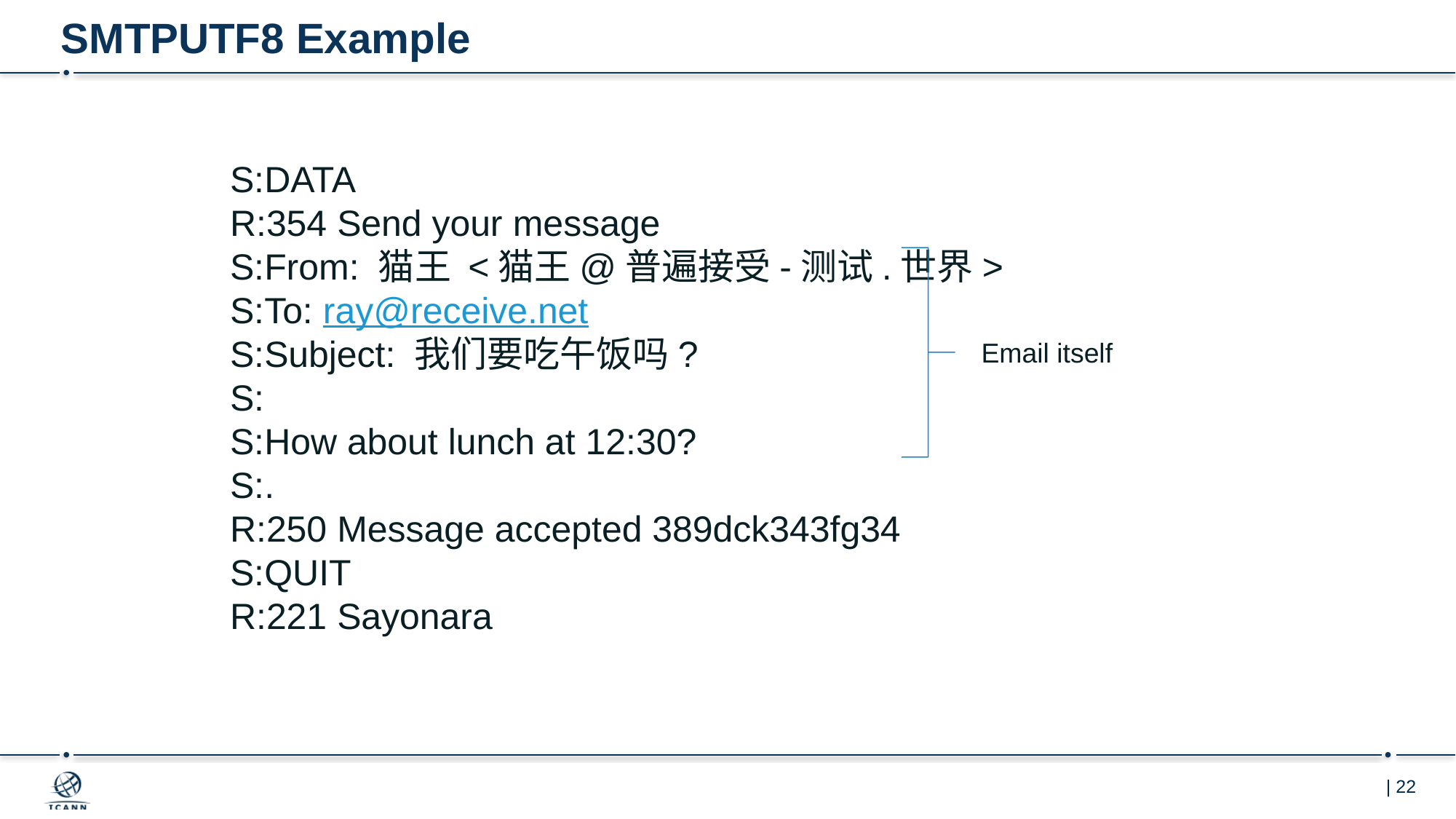

# SMTPUTF8 Example
S:DATA
R:354 Send your message
S:From: 猫王 <猫王@普遍接受-测试.世界>
S:To: ray@receive.net
S:Subject: 我们要吃午饭吗?
S:
S:How about lunch at 12:30?
S:.
R:250 Message accepted 389dck343fg34
S:QUIT
R:221 Sayonara

Email itself